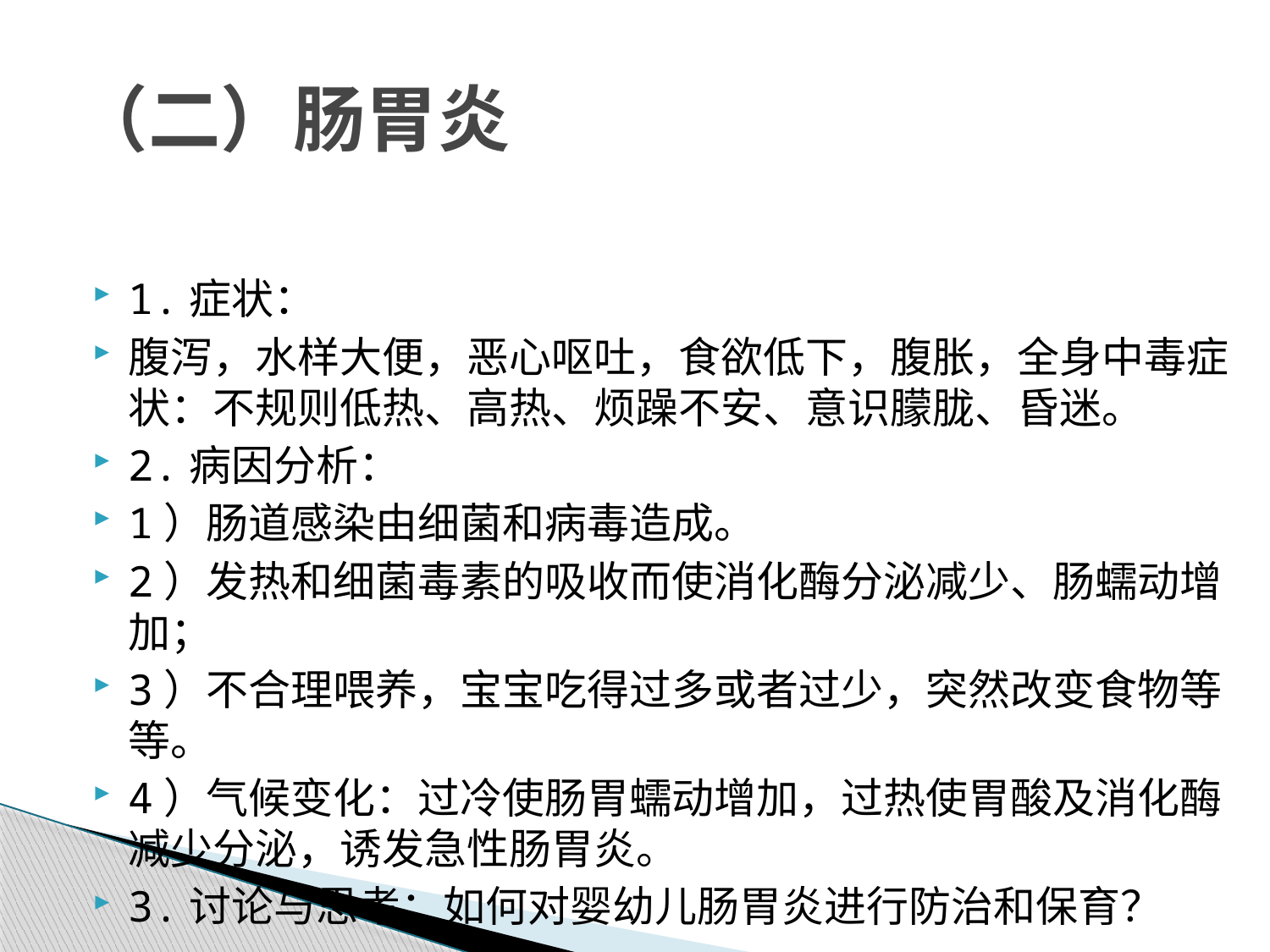

# （二）肠胃炎
1.症状：
腹泻，水样大便，恶心呕吐，食欲低下，腹胀，全身中毒症状：不规则低热、高热、烦躁不安、意识朦胧、昏迷。
2.病因分析：
1）肠道感染由细菌和病毒造成。
2）发热和细菌毒素的吸收而使消化酶分泌减少、肠蠕动增加；
3）不合理喂养，宝宝吃得过多或者过少，突然改变食物等等。
4）气候变化：过冷使肠胃蠕动增加，过热使胃酸及消化酶减少分泌，诱发急性肠胃炎。
3.讨论与思考：如何对婴幼儿肠胃炎进行防治和保育？